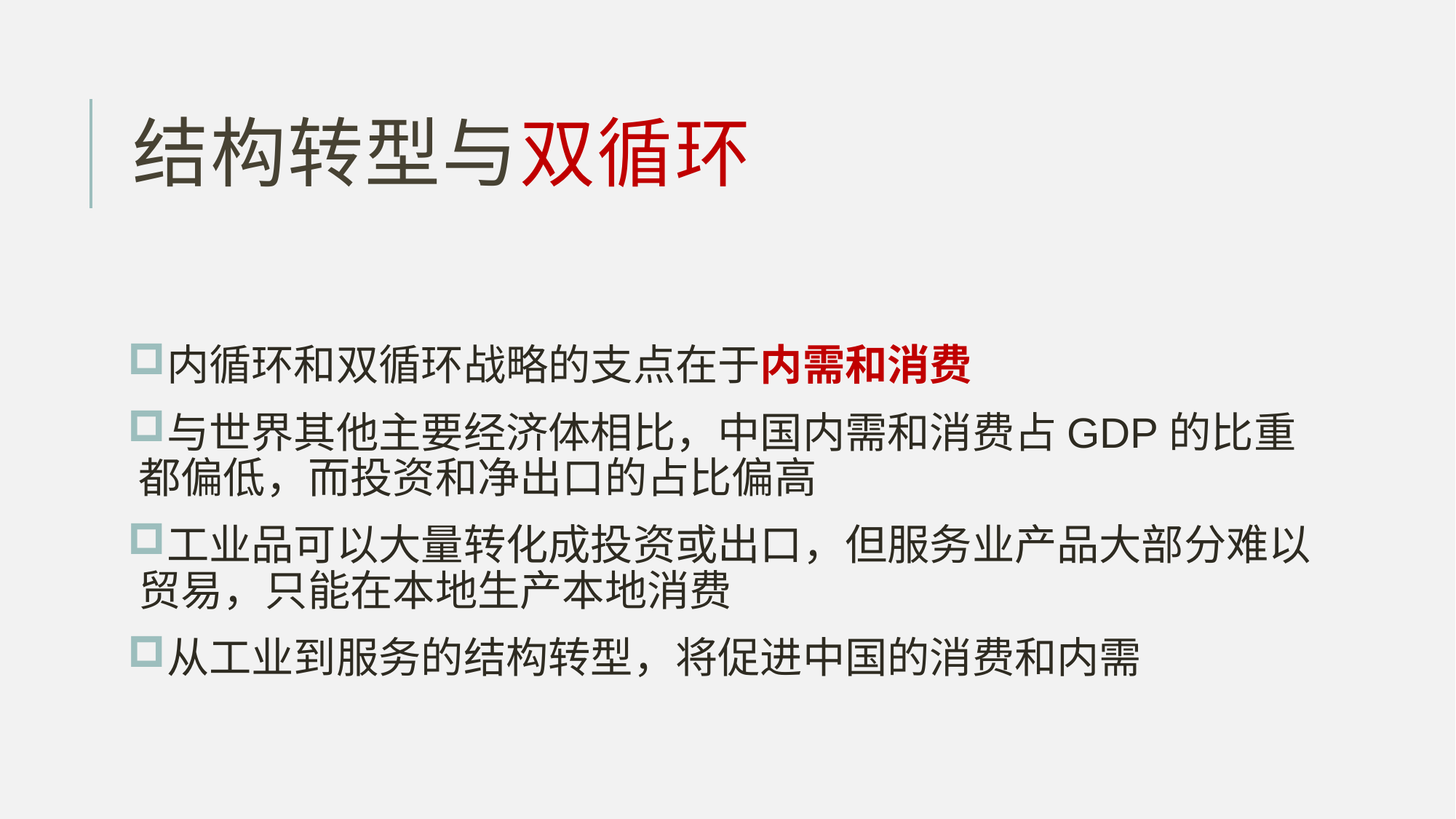

# 结构转型与双循环
内循环和双循环战略的支点在于内需和消费
与世界其他主要经济体相比，中国内需和消费占GDP的比重都偏低，而投资和净出口的占比偏高
工业品可以大量转化成投资或出口，但服务业产品大部分难以贸易，只能在本地生产本地消费
从工业到服务的结构转型，将促进中国的消费和内需